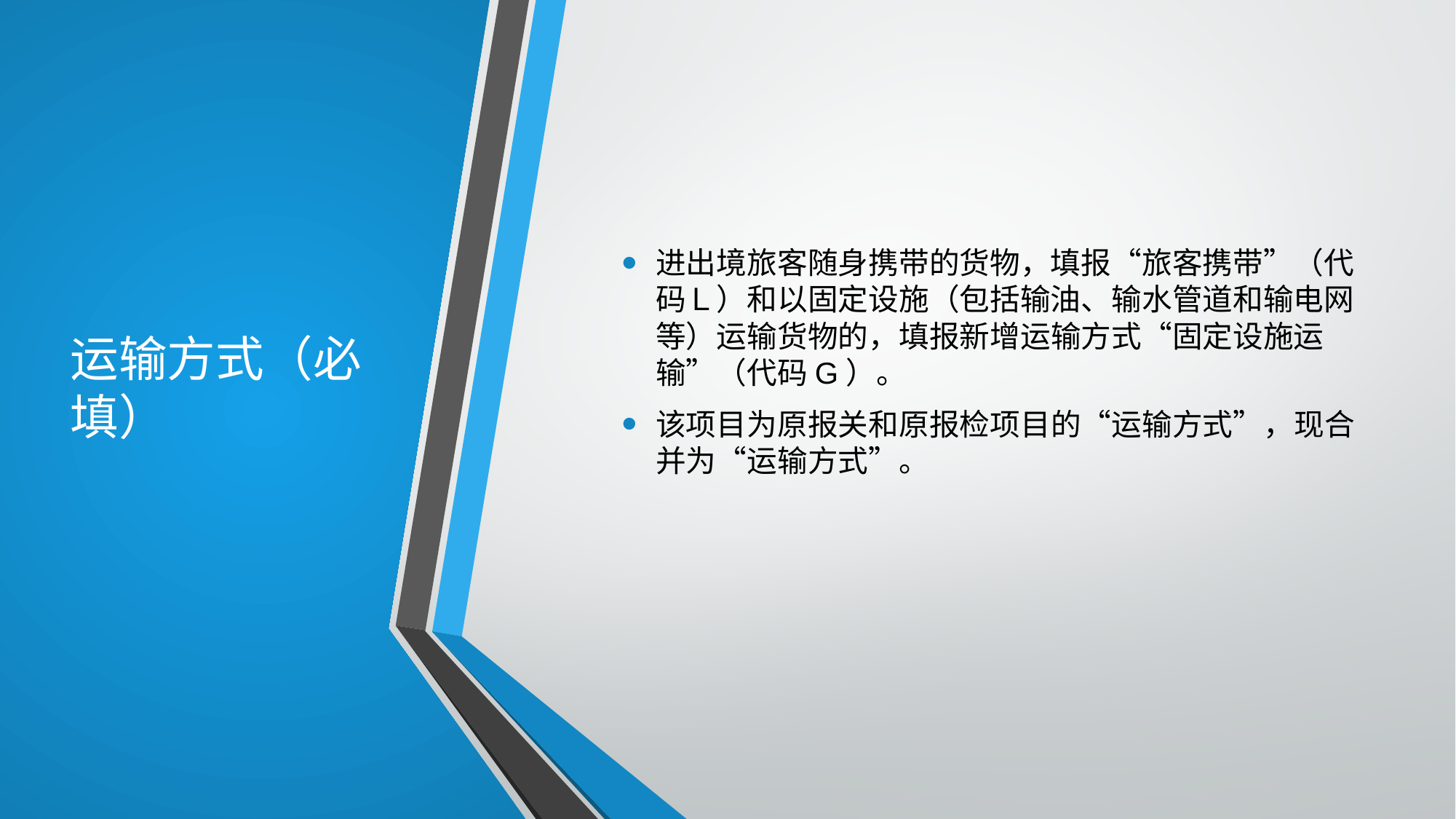

# 运输方式（必填）
进出境旅客随身携带的货物，填报“旅客携带”（代码Ｌ）和以固定设施（包括输油、输水管道和输电网等）运输货物的，填报新增运输方式“固定设施运输”（代码G）。
该项目为原报关和原报检项目的“运输方式”，现合并为“运输方式”。